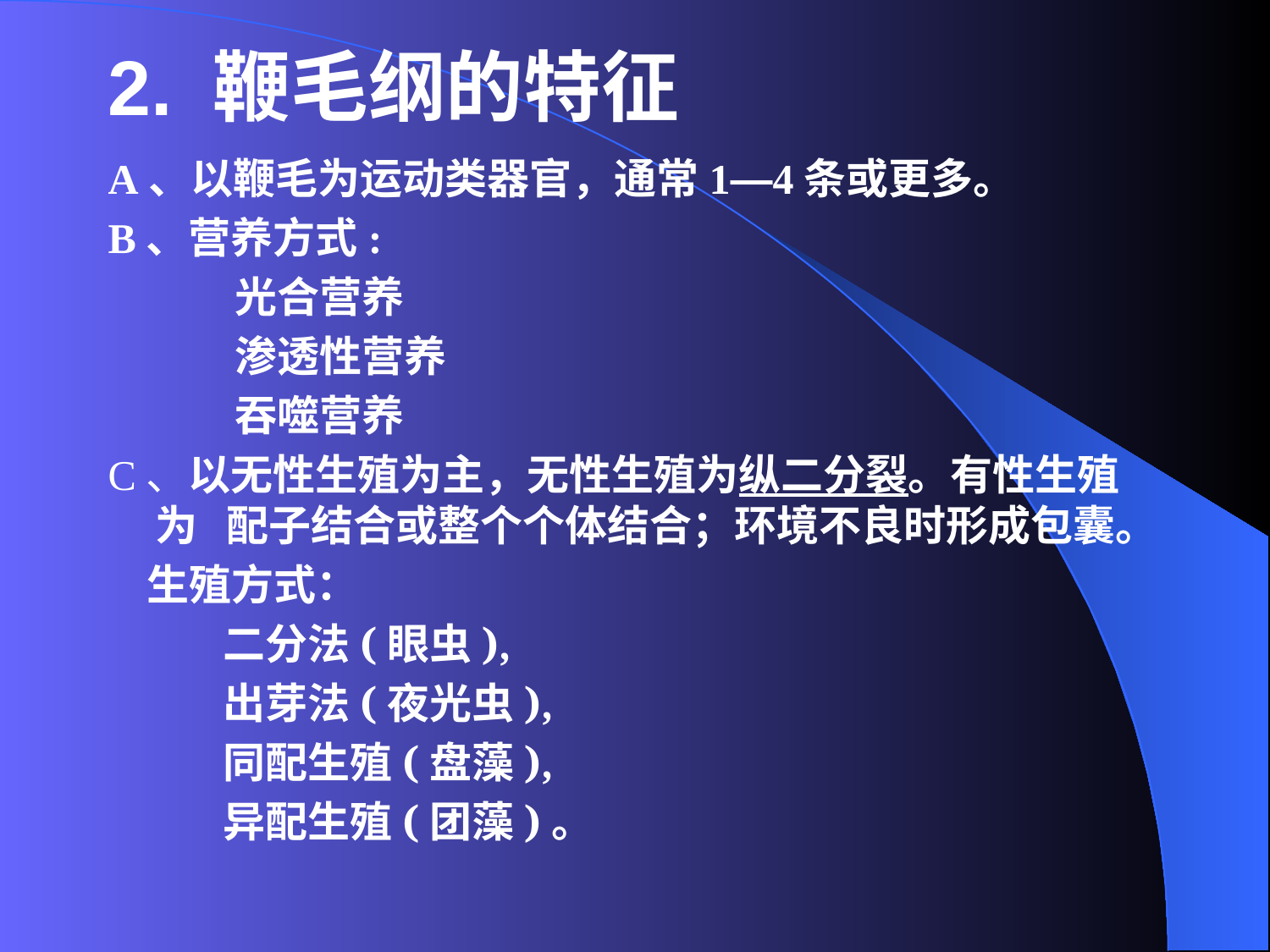

# 2. 鞭毛纲的特征
A、以鞭毛为运动类器官，通常1—4条或更多。
B、营养方式:
光合营养
渗透性营养
吞噬营养
C、以无性生殖为主，无性生殖为纵二分裂。有性生殖为   配子结合或整个个体结合；环境不良时形成包囊。
   生殖方式：
           二分法(眼虫),
           出芽法(夜光虫),
           同配生殖(盘藻),
           异配生殖(团藻)。